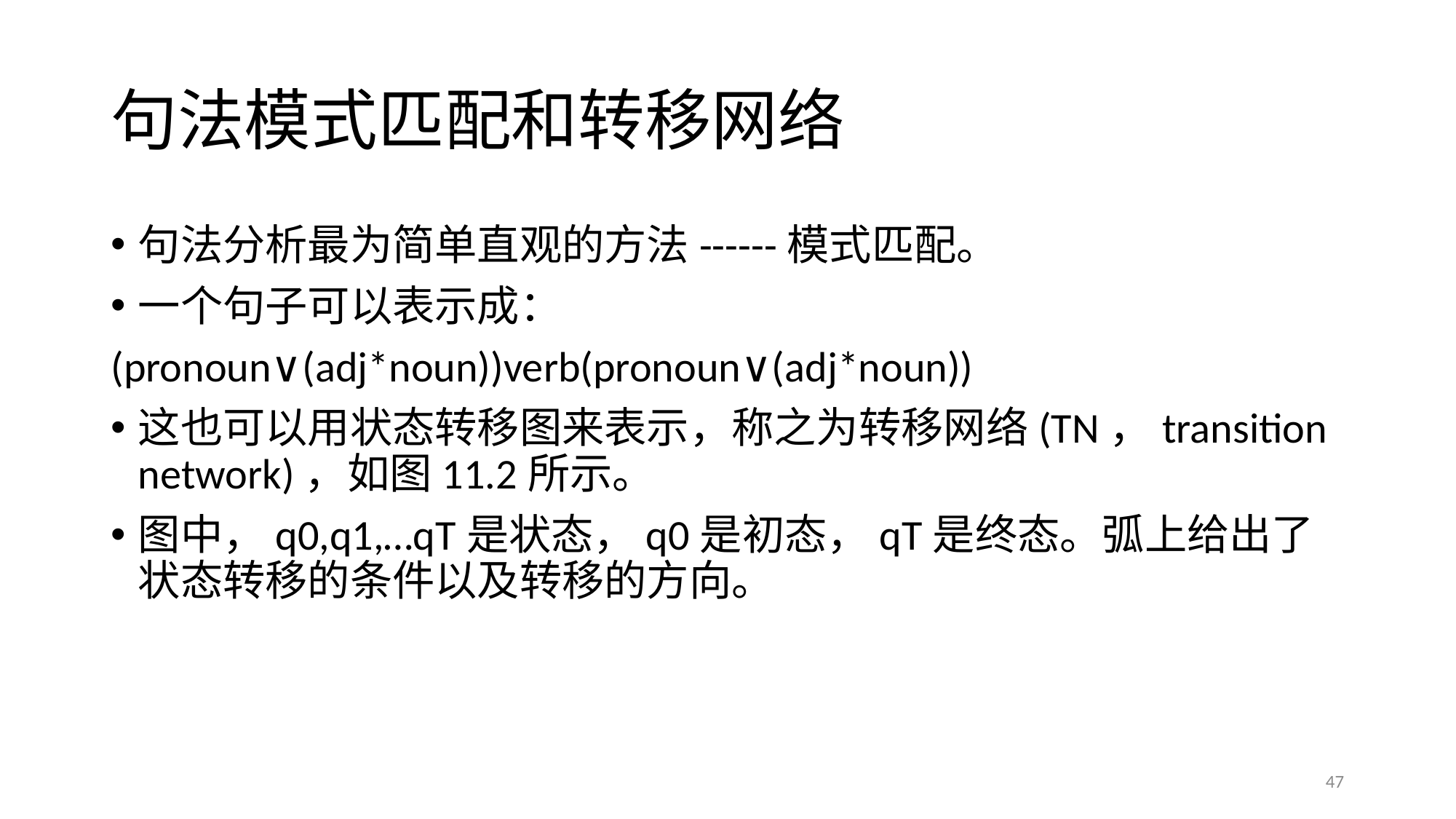

# 句法模式匹配和转移网络
句法分析最为简单直观的方法------模式匹配。
一个句子可以表示成：
(pronoun∨(adj*noun))verb(pronoun∨(adj*noun))
这也可以用状态转移图来表示，称之为转移网络(TN，transition network)，如图11.2所示。
图中，q0,q1,…qT是状态，q0是初态，qT是终态。弧上给出了状态转移的条件以及转移的方向。
47